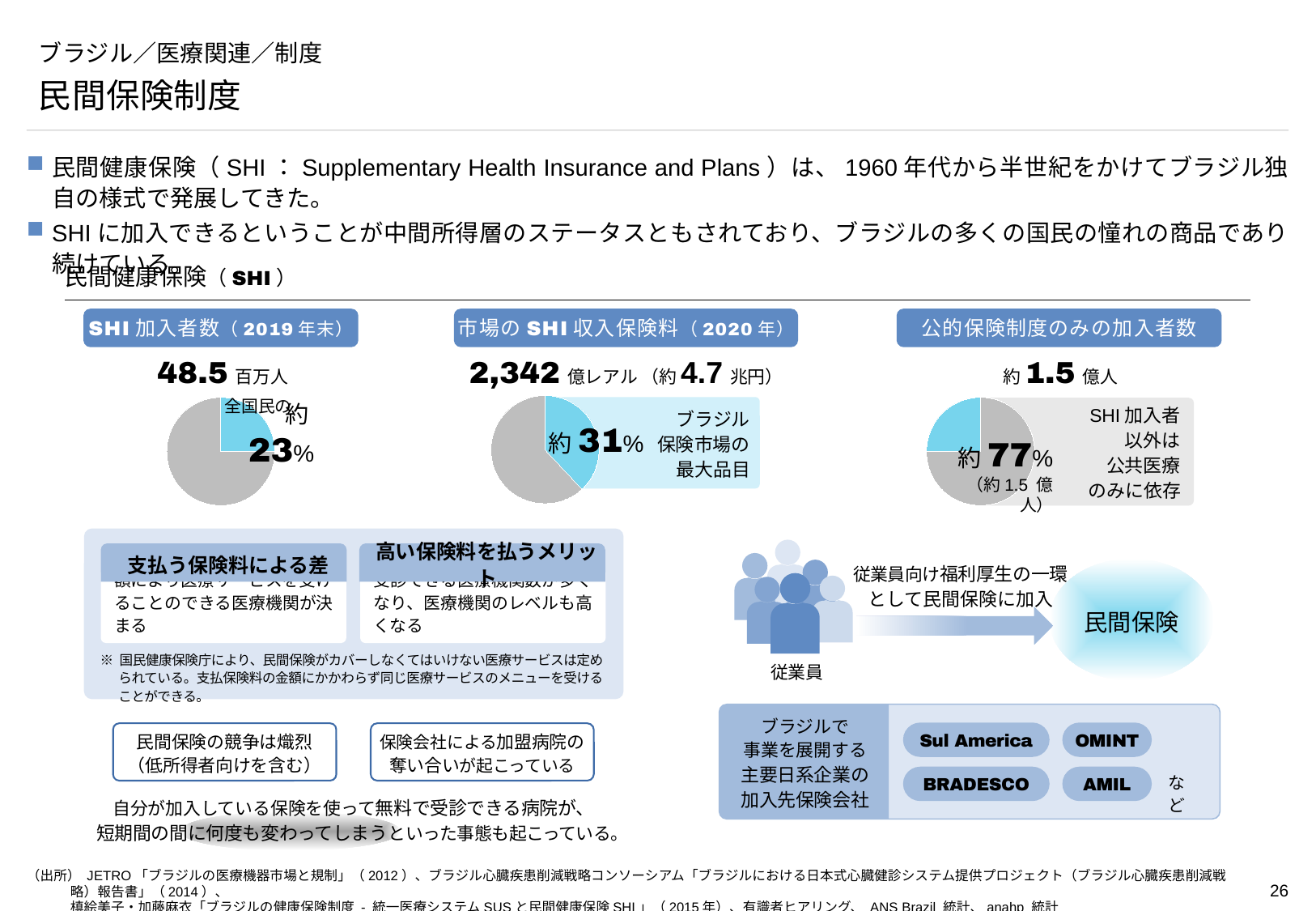

# ブラジル／医療関連／制度
民間保険制度
民間健康保険（SHI：Supplementary Health Insurance and Plans）は、1960年代から半世紀をかけてブラジル独自の様式で発展してきた。
SHIに加入できるということが中間所得層のステータスともされており、ブラジルの多くの国民の憧れの商品であり続けている。
民間健康保険（SHI）
SHI加入者数（2019年末）
市場のSHI収入保険料（2020年）
公的保険制度のみの加入者数
48.5百万人
2,342億レアル （約4.7兆円）
約1.5億人

### Chart

| Category | 売上高 |
|---|---|
| 第 1 四半期 | 38.0 |
| 第 2 四半期 | 62.0 |
ブラジル
保険市場の
最大品目
約31%

### Chart

| Category | 売上高 |
|---|---|
| 第 1 四半期 | 25.0 |
| 第 2 四半期 | 75.0 |
全国民の
約23%

### Chart

| Category | 売上高 |
|---|---|
| 第 1 四半期 | 75.0 |
| 第 2 四半期 | 25.0 |
SHI加入者
以外は
公共医療
のみに依存

約77%
（約1.5 億人）

支払う保険料による差
高い保険料を払うメリット

民間保険

従業員向け福利厚生の一環
として民間保険に加入
額により医療サービスを受けることのできる医療機関が決まる
受診できる医療機関数が多くなり、医療機関のレベルも高くなる

※ 国民健康保険庁により、民間保険がカバーしなくてはいけない医療サービスは定められている。支払保険料の金額にかかわらず同じ医療サービスのメニューを受けることができる。
従業員
ブラジルで
事業を展開する
主要日系企業の
加入先保険会社

Sul America
OMINT
民間保険の競争は熾烈
（低所得者向けを含む）
保険会社による加盟病院の
奪い合いが起こっている
BRADESCO
AMIL
など
自分が加入している保険を使って無料で受診できる病院が、
短期間の間に何度も変わってしまうといった事態も起こっている。

（出所） JETRO「ブラジルの医療機器市場と規制」（2012）、ブラジル心臓疾患削減戦略コンソーシアム「ブラジルにおける日本式心臓健診システム提供プロジェクト（ブラジル心臓疾患削減戦略）報告書」（2014）、
槙絵美子・加藤麻衣「ブラジルの健康保険制度 - 統一医療システムSUSと民間健康保険SHI」（2015年）、有識者ヒアリング、 ANS Brazil 統計、anahp 統計